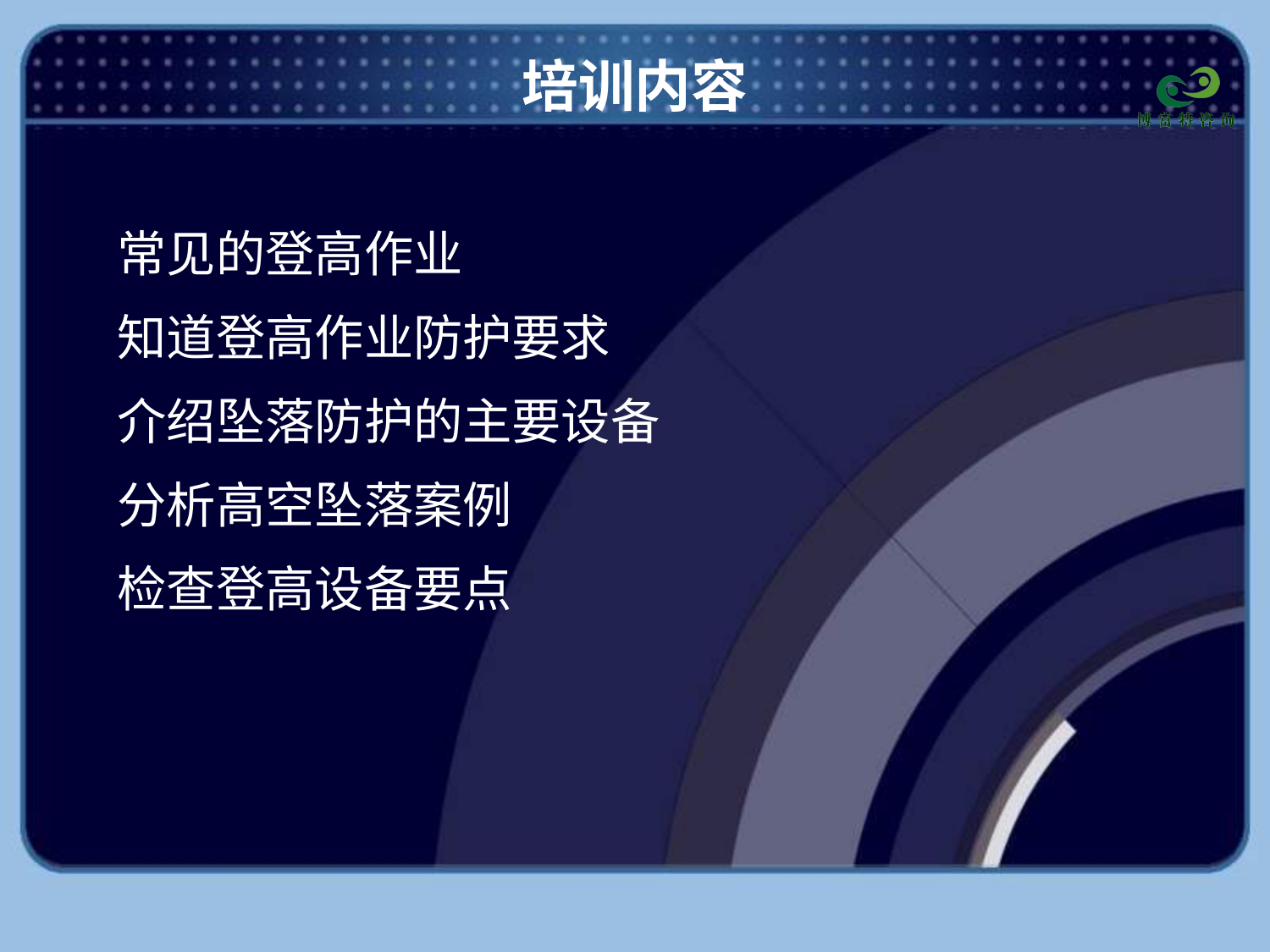

# 培训内容
常见的登高作业
知道登高作业防护要求
介绍坠落防护的主要设备
分析高空坠落案例
检查登高设备要点